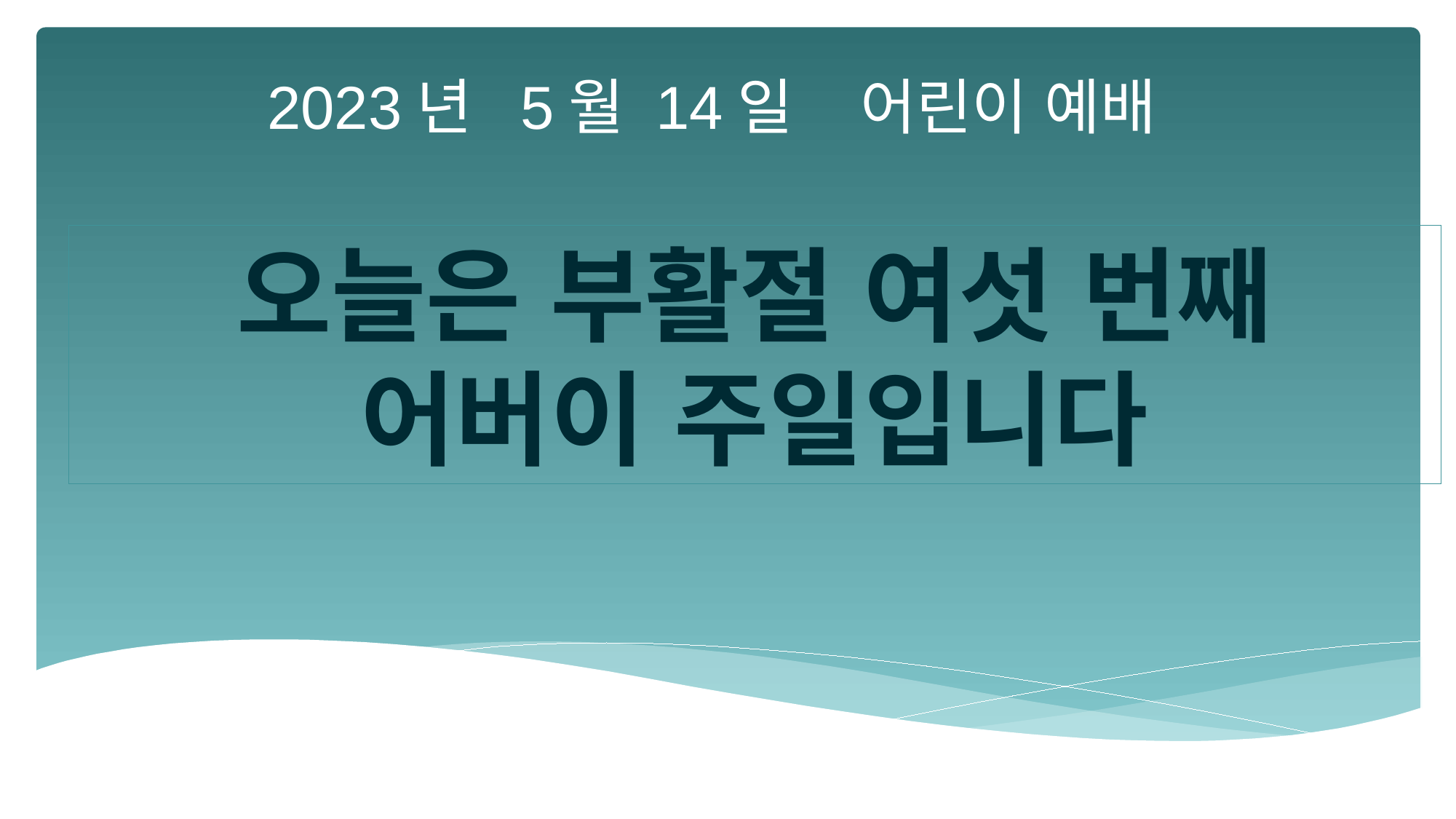

2023년  5월 14일    어린이 예배
오늘은 부활절 여섯 번째
어버이 주일입니다